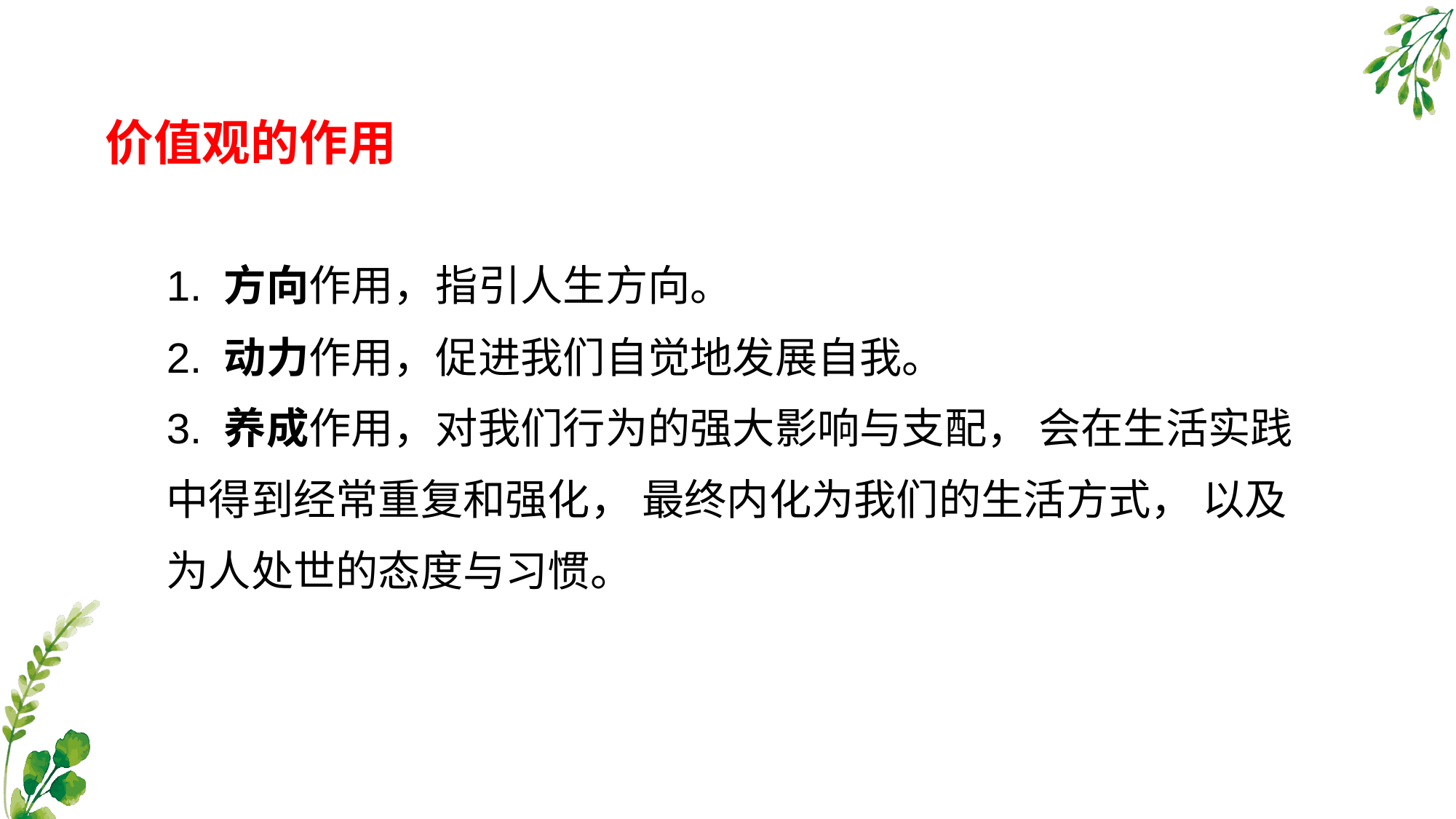

价值观的作用
1. 方向作用，指引人生方向。
2. 动力作用，促进我们自觉地发展自我。
3. 养成作用，对我们行为的强大影响与支配， 会在生活实践中得到经常重复和强化， 最终内化为我们的生活方式， 以及为人处世的态度与习惯。